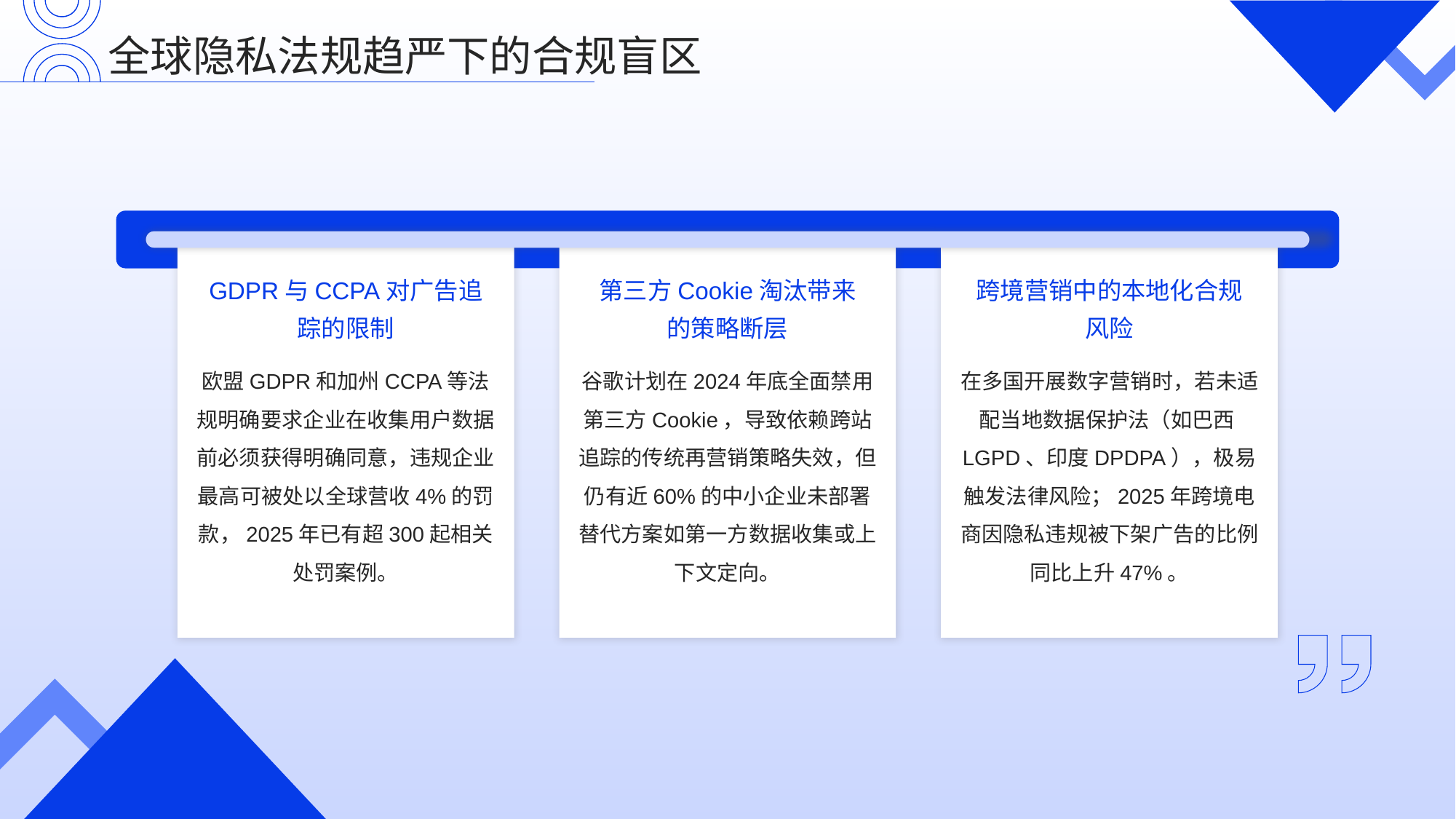

全球隐私法规趋严下的合规盲区

GDPR与CCPA对广告追踪的限制
第三方Cookie淘汰带来的策略断层
跨境营销中的本地化合规风险
欧盟GDPR和加州CCPA等法规明确要求企业在收集用户数据前必须获得明确同意，违规企业最高可被处以全球营收4%的罚款，2025年已有超300起相关处罚案例。
谷歌计划在2024年底全面禁用第三方Cookie，导致依赖跨站追踪的传统再营销策略失效，但仍有近60%的中小企业未部署替代方案如第一方数据收集或上下文定向。
在多国开展数字营销时，若未适配当地数据保护法（如巴西LGPD、印度DPDPA），极易触发法律风险；2025年跨境电商因隐私违规被下架广告的比例同比上升47%。